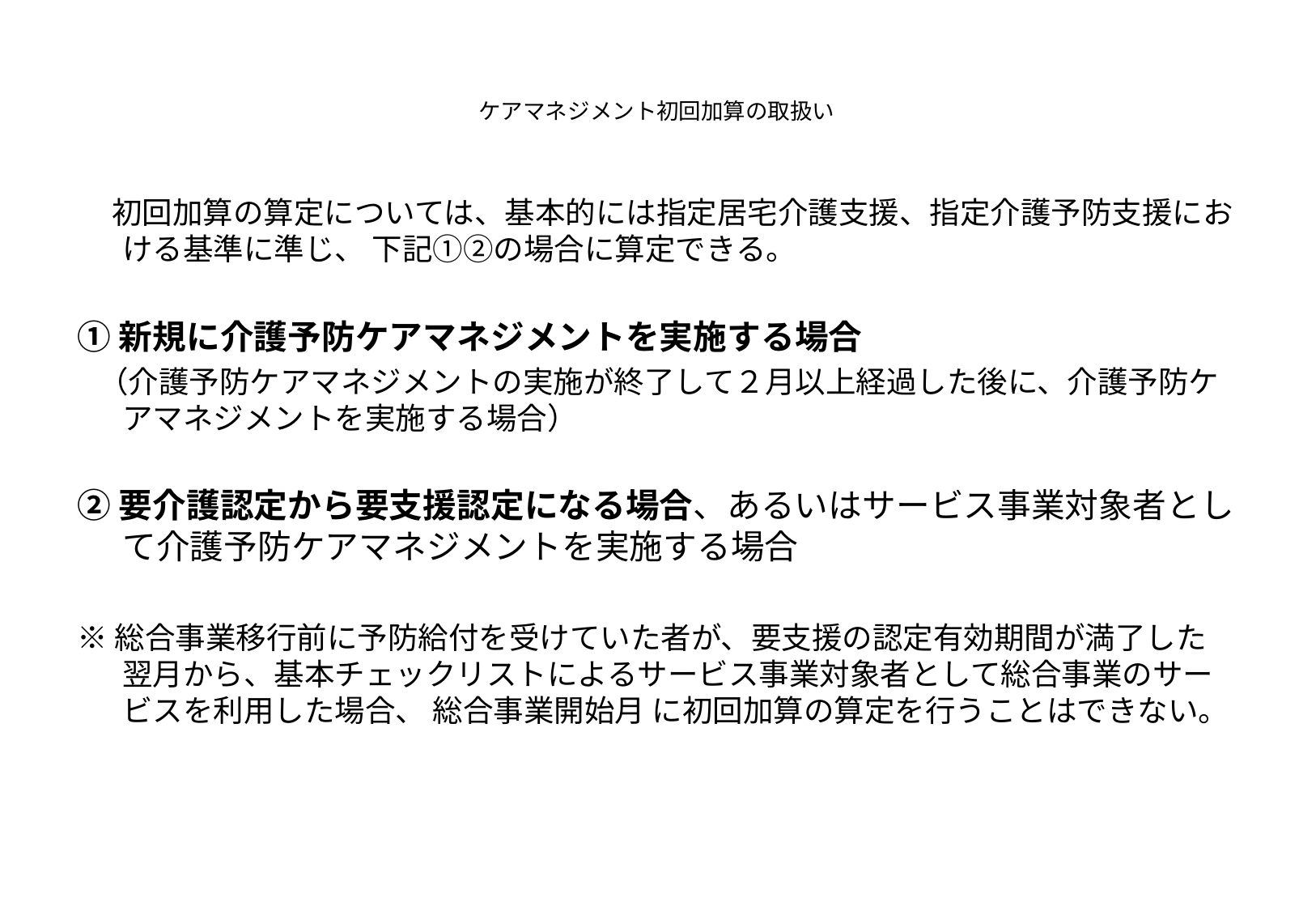

# ケアマネジメント初回加算の取扱い
    初回加算の算定については、基本的には指定居宅介護支援、指定介護予防支援における基準に準じ、 下記①②の場合に算定できる。

①新規に介護予防ケアマネジメントを実施する場合
  （介護予防ケアマネジメントの実施が終了して２月以上経過した後に、介護予防ケアマネジメントを実施する場合）

②要介護認定から要支援認定になる場合、あるいはサービス事業対象者として介護予防ケアマネジメントを実施する場合

※総合事業移行前に予防給付を受けていた者が、要支援の認定有効期間が満了した翌月から、基本チェックリストによるサービス事業対象者として総合事業のサービスを利用した場合、 総合事業開始月 に初回加算の算定を行うことはできない。